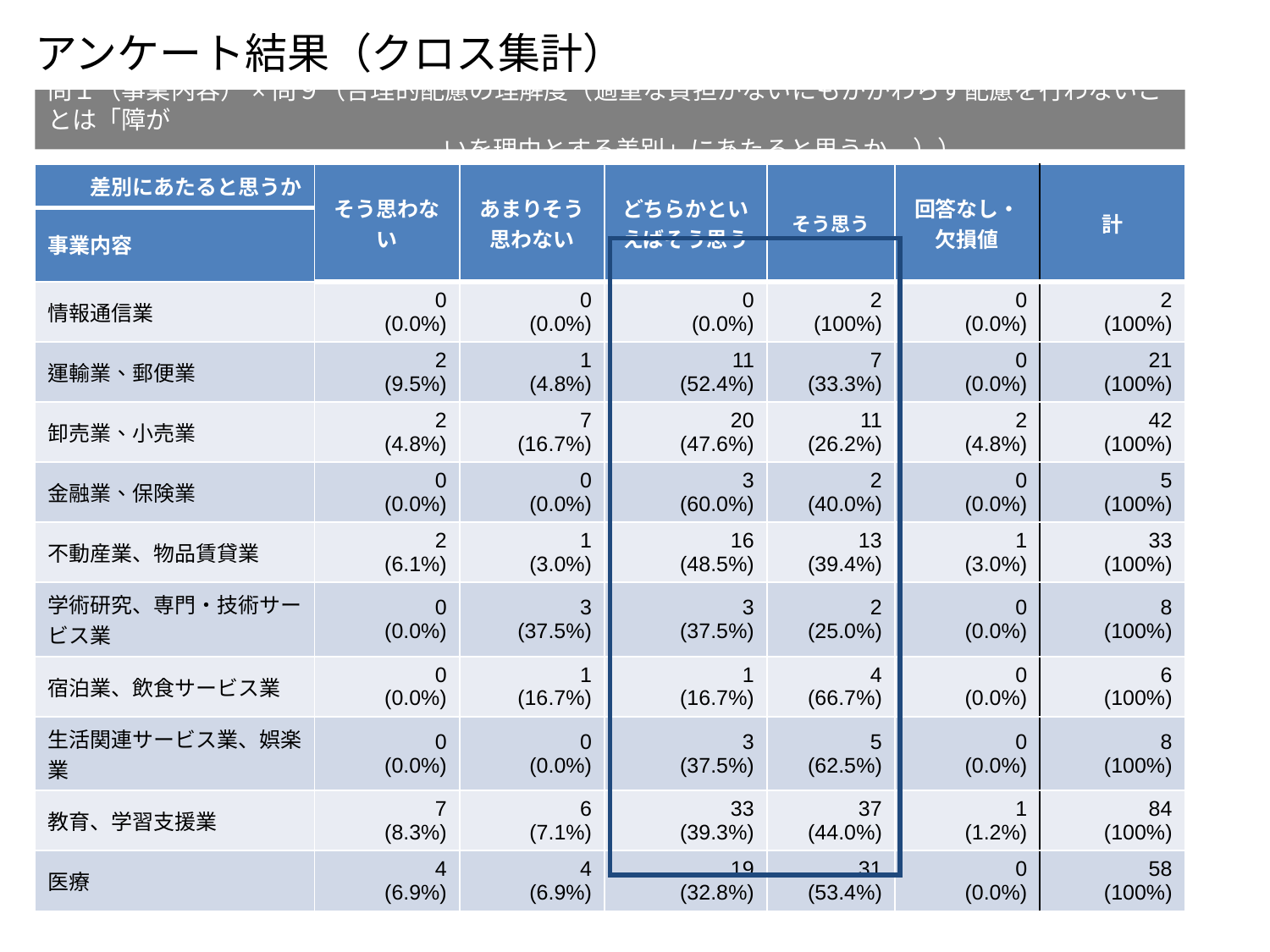

アンケート結果（クロス集計）

問１（事業内容）×問９（合理的配慮の理解度（過重な負担がないにもかかわらず配慮を行わないことは「障が
　　　　　　　　　　　　　　　　いを理由とする差別」にあたると思うか。））
| 差別にあたると思うか | そう思わない | あまりそう思わない | どちらかといえばそう思う | そう思う | 回答なし・ 欠損値 | 計 |
| --- | --- | --- | --- | --- | --- | --- |
| 事業内容 |  |  |  |  |  |  |
| 情報通信業 | 0 (0.0%) | 0 (0.0%) | 0 (0.0%) | 2 (100%) | 0 (0.0%) | 2 (100%) |
| 運輸業、郵便業 | 2 (9.5%) | 1 (4.8%) | 11 (52.4%) | 7 (33.3%) | 0 (0.0%) | 21 (100%) |
| 卸売業、小売業 | 2 (4.8%) | 7 (16.7%) | 20 (47.6%) | 11 (26.2%) | 2 (4.8%) | 42 (100%) |
| 金融業、保険業 | 0 (0.0%) | 0 (0.0%) | 3 (60.0%) | 2 (40.0%) | 0 (0.0%) | 5 (100%) |
| 不動産業、物品賃貸業 | 2 (6.1%) | 1 (3.0%) | 16 (48.5%) | 13 (39.4%) | 1 (3.0%) | 33 (100%) |
| 学術研究、専門・技術サービス業 | 0 (0.0%) | 3 (37.5%) | 3 (37.5%) | 2 (25.0%) | 0 (0.0%) | 8 (100%) |
| 宿泊業、飲食サービス業 | 0 (0.0%) | 1 (16.7%) | 1 (16.7%) | 4 (66.7%) | 0 (0.0%) | 6 (100%) |
| 生活関連サービス業、娯楽業 | 0 (0.0%) | 0 (0.0%) | 3 (37.5%) | 5 (62.5%) | 0 (0.0%) | 8 (100%) |
| 教育、学習支援業 | 7 (8.3%) | 6 (7.1%) | 33 (39.3%) | 37 (44.0%) | 1 (1.2%) | 84 (100%) |
| 医療 | 4 (6.9%) | 4 (6.9%) | 19 (32.8%) | 31 (53.4%) | 0 (0.0%) | 58 (100%) |
|  |
| --- |